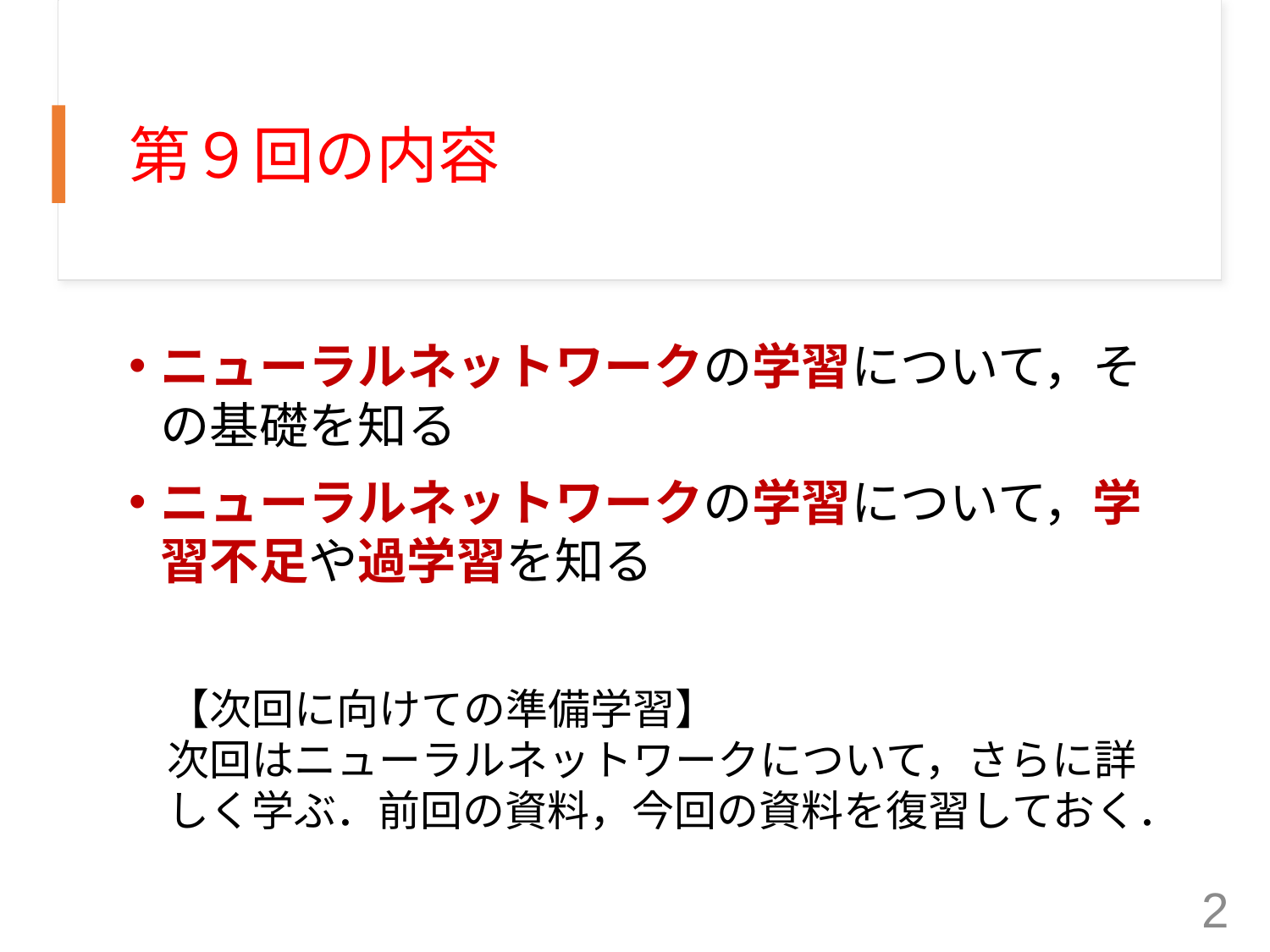

# 第９回の内容

ニューラルネットワークの学習について，その基礎を知る
ニューラルネットワークの学習について，学習不足や過学習を知る

【次回に向けての準備学習】
次回はニューラルネットワークについて，さらに詳しく学ぶ．前回の資料，今回の資料を復習しておく．
2